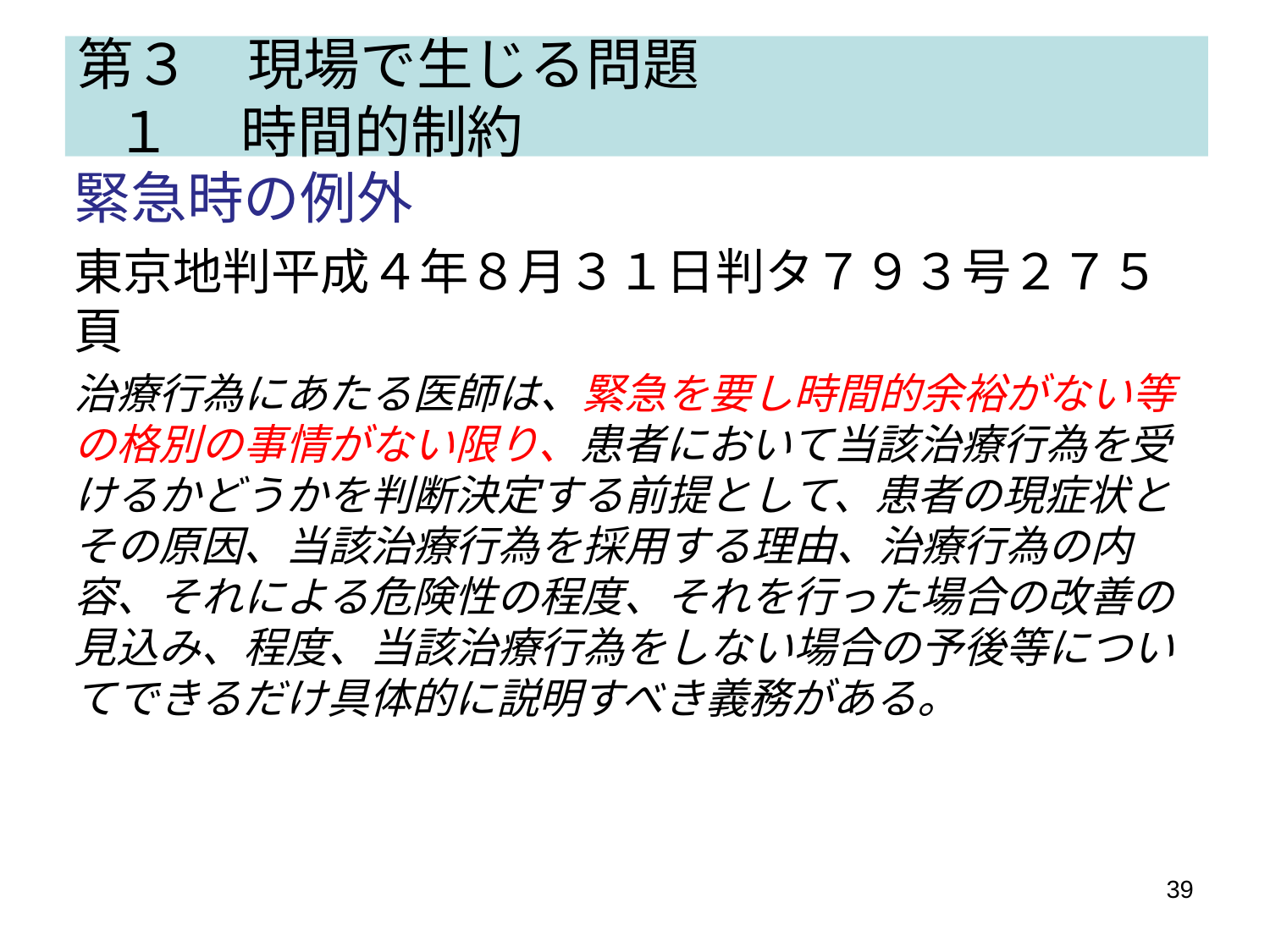

# 第３　現場で生じる問題 １　 時間的制約
緊急時の例外
東京地判平成４年８月３１日判タ７９３号２７５頁
治療行為にあたる医師は、緊急を要し時間的余裕がない等の格別の事情がない限り、患者において当該治療行為を受けるかどうかを判断決定する前提として、患者の現症状とその原因、当該治療行為を採用する理由、治療行為の内容、それによる危険性の程度、それを行った場合の改善の見込み、程度、当該治療行為をしない場合の予後等についてできるだけ具体的に説明すべき義務がある。

39